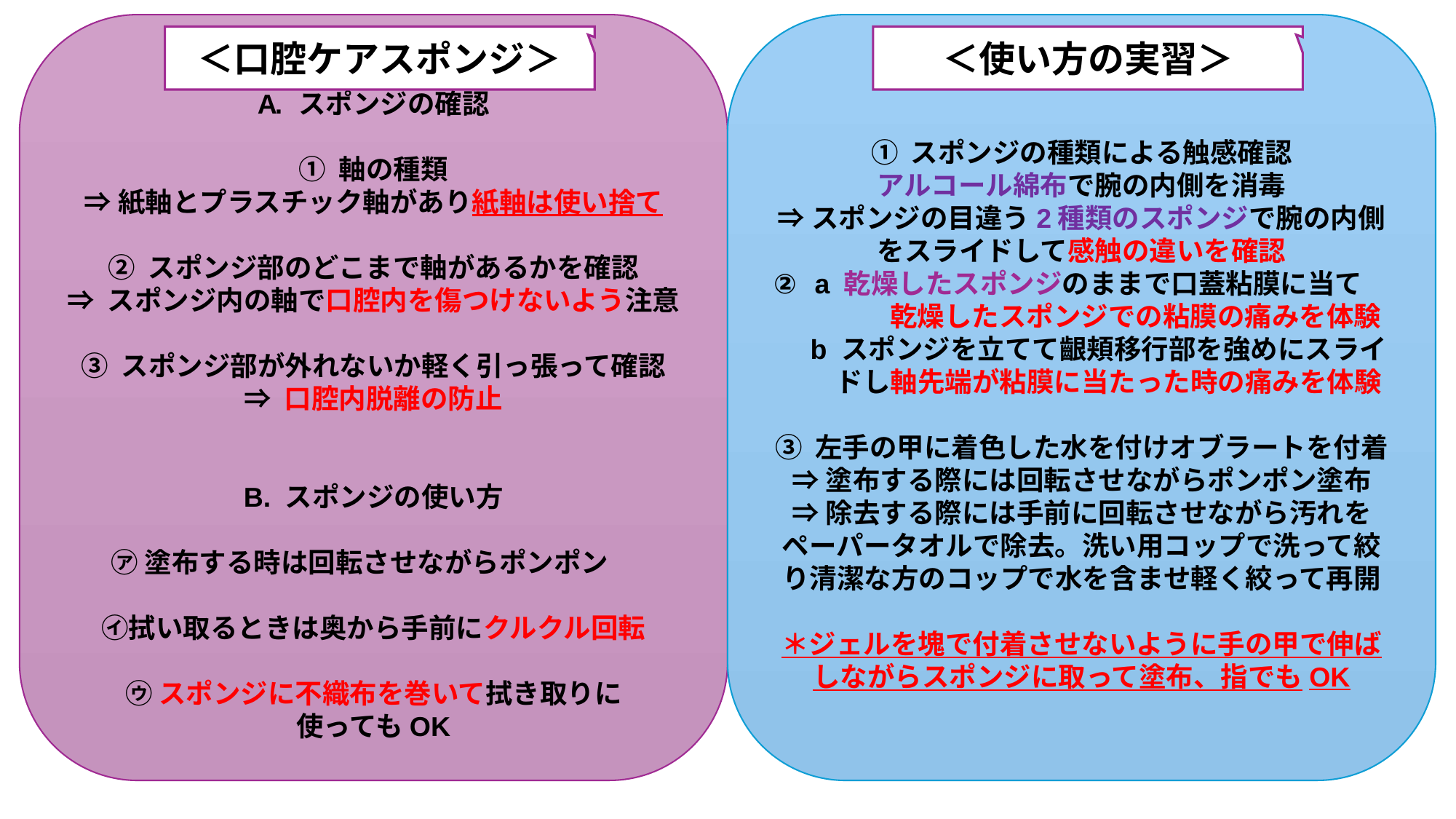

スポンジの確認

① 軸の種類
⇒紙軸とプラスチック軸があり紙軸は使い捨て

② スポンジ部のどこまで軸があるかを確認
⇒ スポンジ内の軸で口腔内を傷つけないよう注意

③ スポンジ部が外れないか軽く引っ張って確認
⇒ 口腔内脱離の防止

B. スポンジの使い方

㋐ 塗布する時は回転させながらポンポン

㋑拭い取るときは奥から手前にクルクル回転

㋒ スポンジに不織布を巻いて拭き取りに
使ってもOK

① スポンジの種類による触感確認
アルコール綿布で腕の内側を消毒
⇒スポンジの目違う2種類のスポンジで腕の内側をスライドして感触の違いを確認
a 乾燥したスポンジのままで口蓋粘膜に当て　　　  乾燥したスポンジでの粘膜の痛みを体験
　b スポンジを立てて齦頬移行部を強めにスライ
　　ドし軸先端が粘膜に当たった時の痛みを体験

③ 左手の甲に着色した水を付けオブラートを付着
⇒塗布する際には回転させながらポンポン塗布
⇒除去する際には手前に回転させながら汚れをペーパータオルで除去。洗い用コップで洗って絞り清潔な方のコップで水を含ませ軽く絞って再開

＊ジェルを塊で付着させないように手の甲で伸ばしながらスポンジに取って塗布、指でもOK
＜口腔ケアスポンジ＞
＜使い方の実習＞